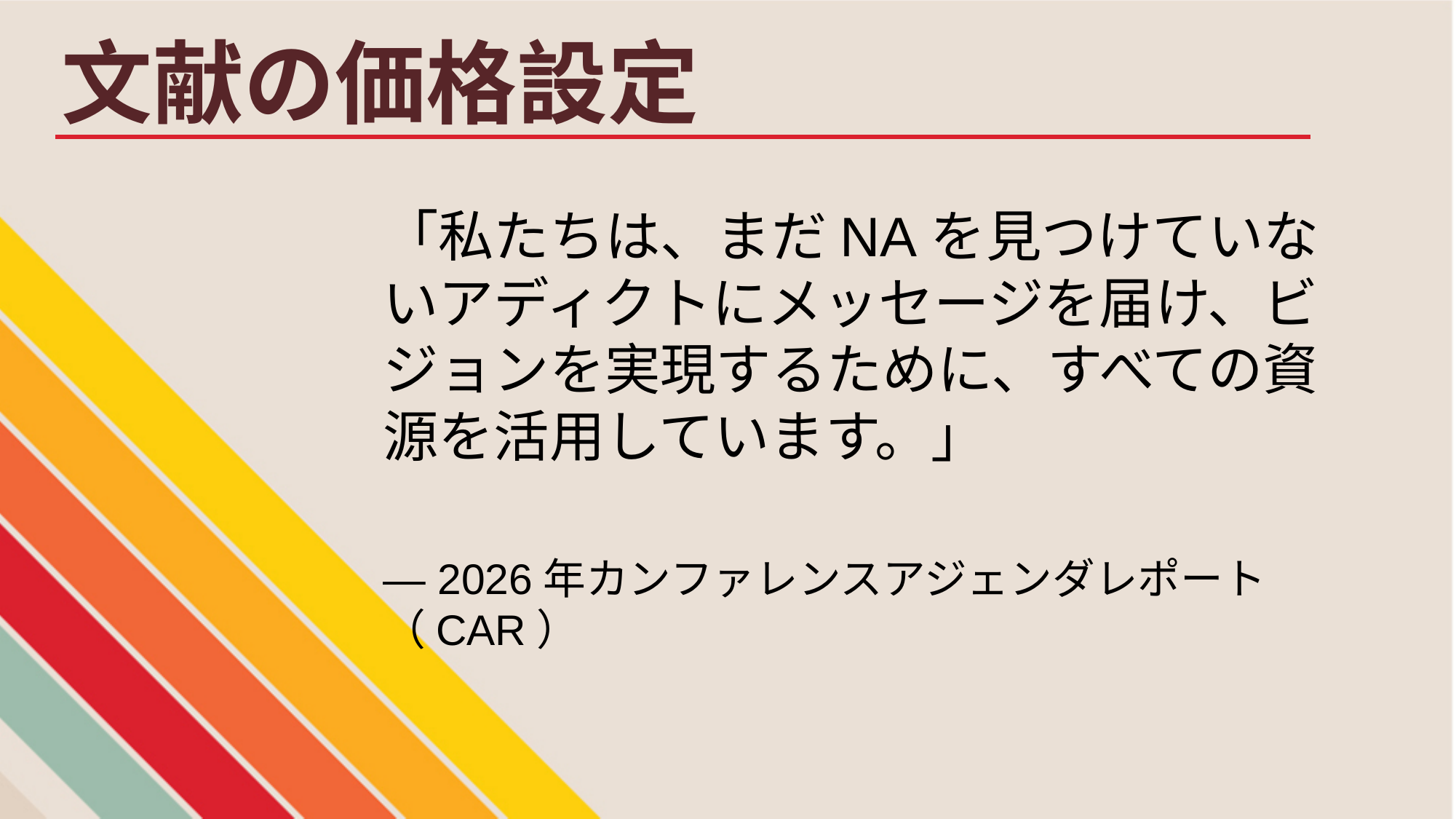

# 文献の価格設定

「私たちは、まだNAを見つけていないアディクトにメッセージを届け、ビジョンを実現するために、すべての資源を活用しています。」
— 2026年カンファレンスアジェンダレポート（CAR）